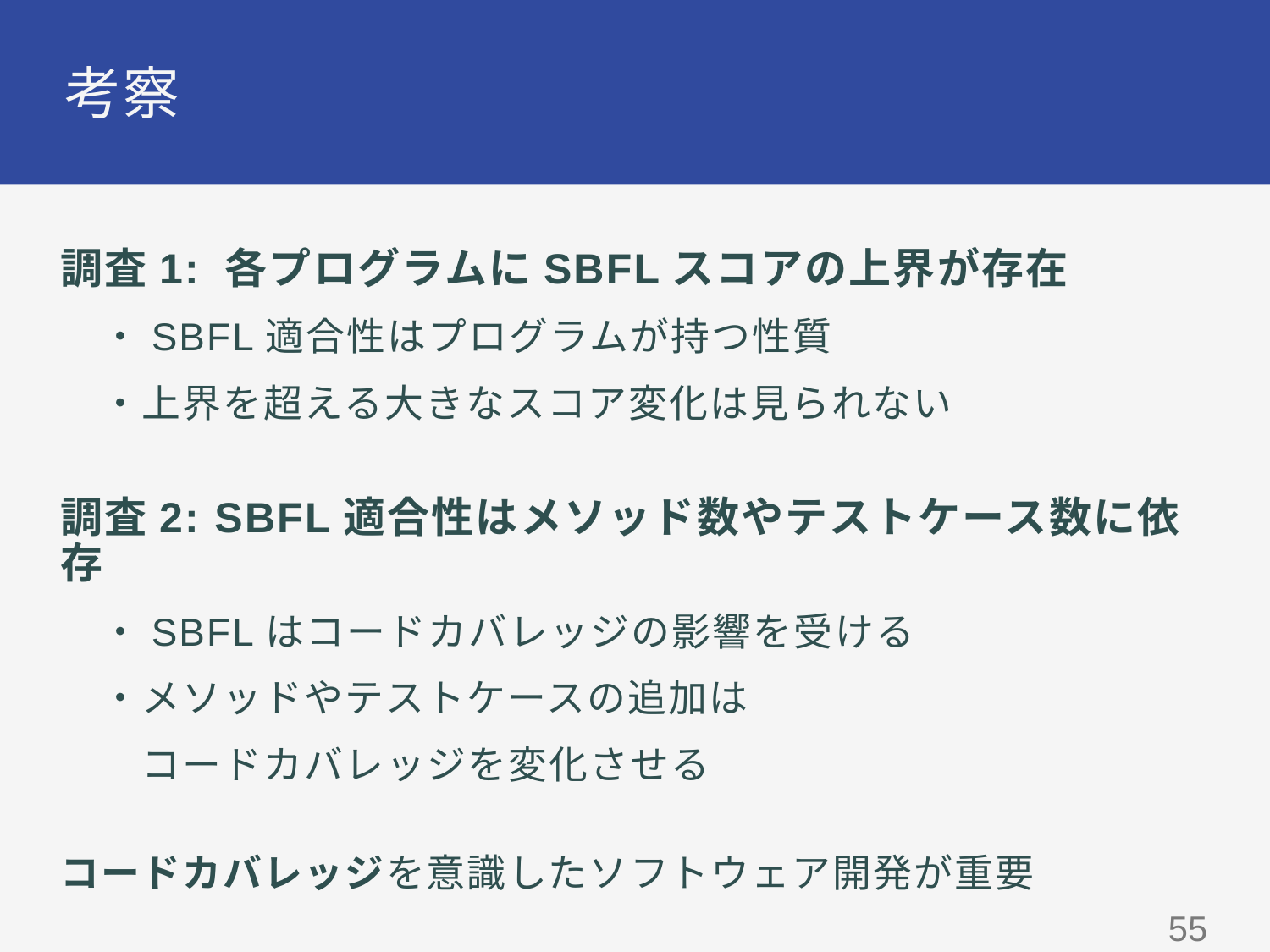

# 考察
調査1: 各プログラムにSBFLスコアの上界が存在
　・SBFL適合性はプログラムが持つ性質
　・上界を超える大きなスコア変化は見られない
調査2: SBFL適合性はメソッド数やテストケース数に依存
　・SBFLはコードカバレッジの影響を受ける
　・メソッドやテストケースの追加は
　　コードカバレッジを変化させる
コードカバレッジを意識したソフトウェア開発が重要

55